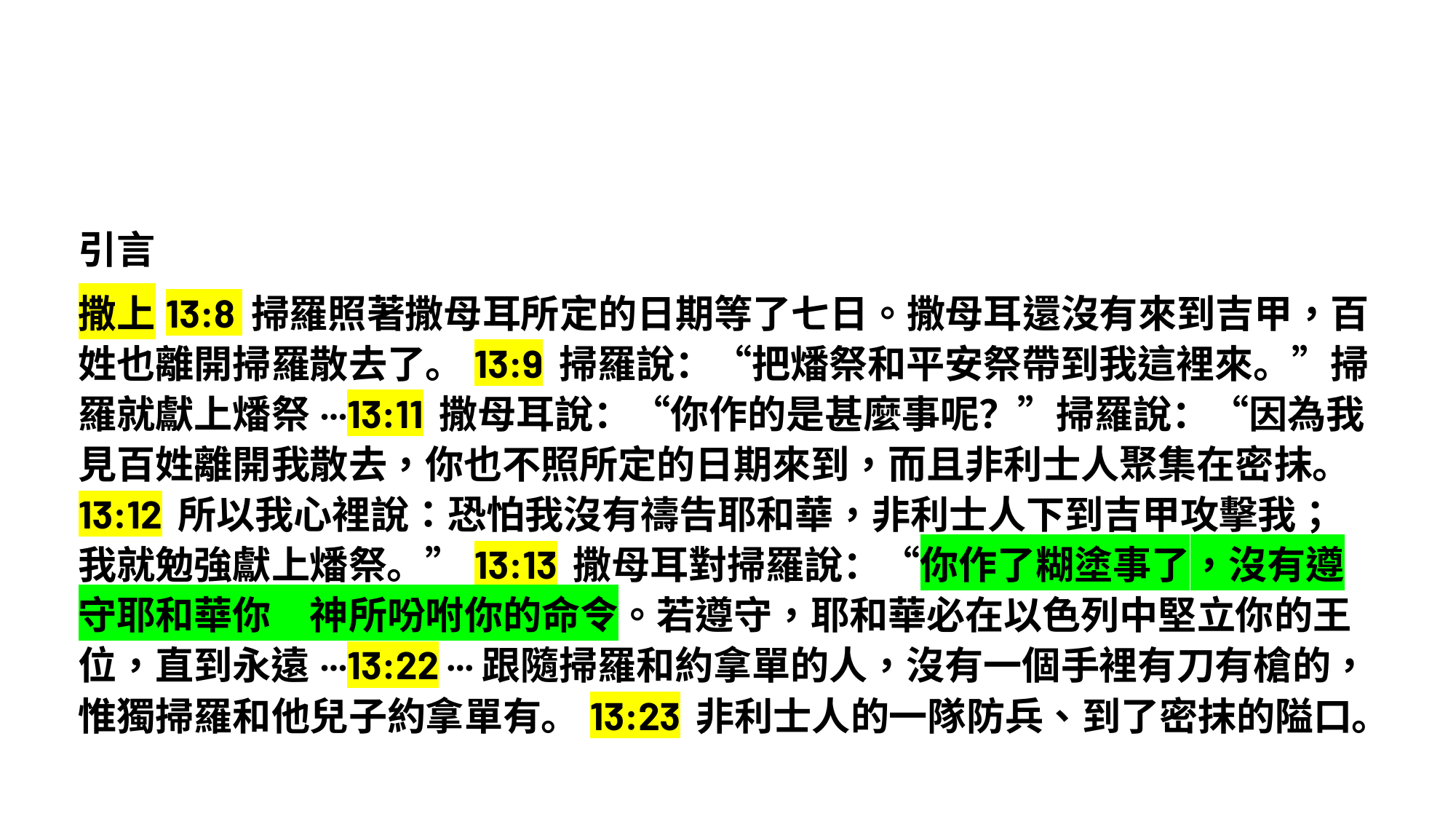

引言
撒上13:8 掃羅照著撒母耳所定的日期等了七日。撒母耳還沒有來到吉甲，百姓也離開掃羅散去了。13:9 掃羅說：“把燔祭和平安祭帶到我這裡來。”掃羅就獻上燔祭···13:11 撒母耳說：“你作的是甚麼事呢？”掃羅說：“因為我見百姓離開我散去，你也不照所定的日期來到，而且非利士人聚集在密抹。13:12 所以我心裡說：恐怕我沒有禱告耶和華，非利士人下到吉甲攻擊我；我就勉強獻上燔祭。”13:13 撒母耳對掃羅說：“你作了糊塗事了，沒有遵守耶和華你　神所吩咐你的命令。若遵守，耶和華必在以色列中堅立你的王位，直到永遠···13:22 ···跟隨掃羅和約拿單的人，沒有一個手裡有刀有槍的，惟獨掃羅和他兒子約拿單有。13:23 非利士人的一隊防兵、到了密抹的隘口。